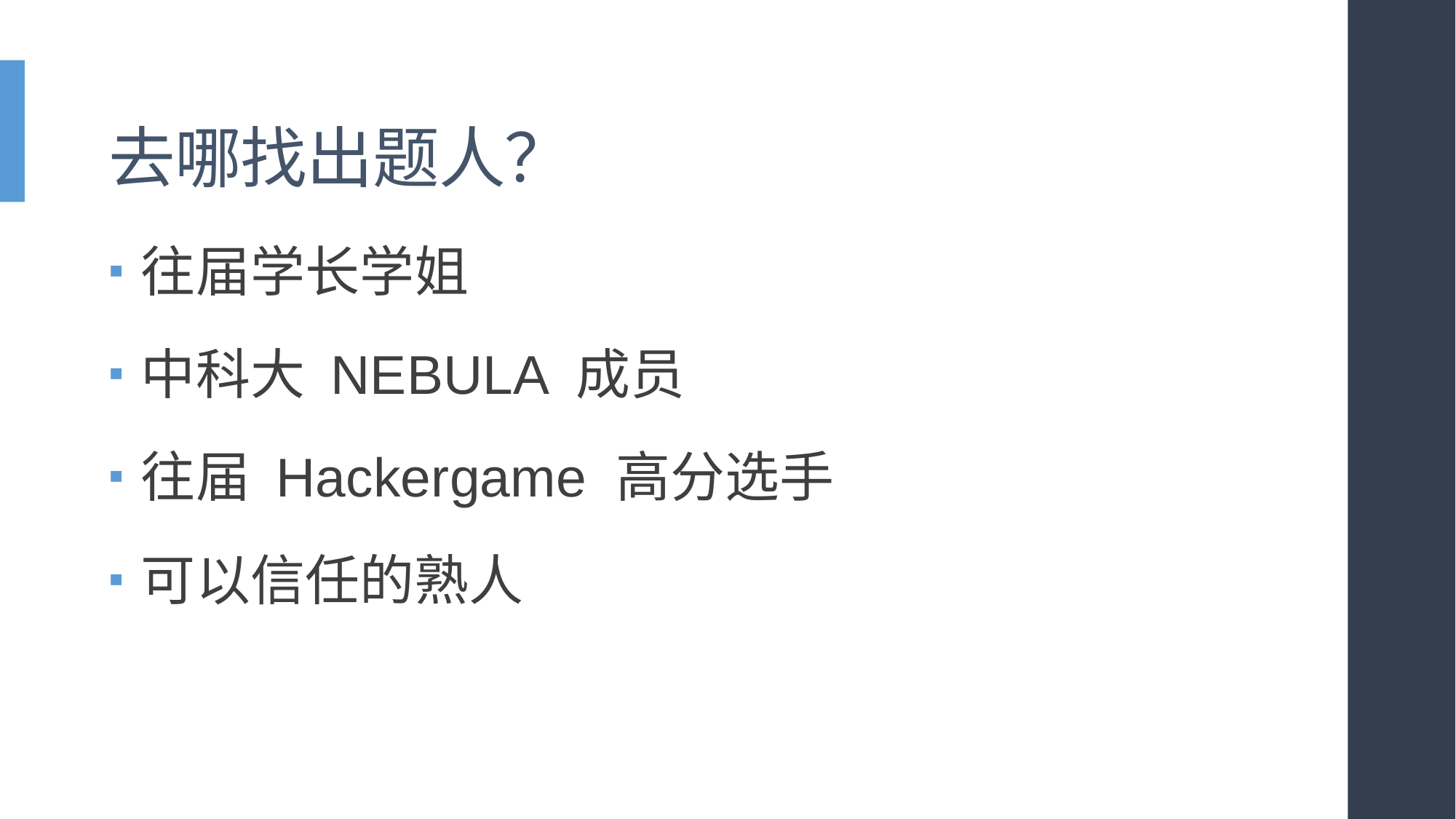

# 去哪找出题人？
往届学长学姐
中科大 NEBULA 成员
往届 Hackergame 高分选手
可以信任的熟人